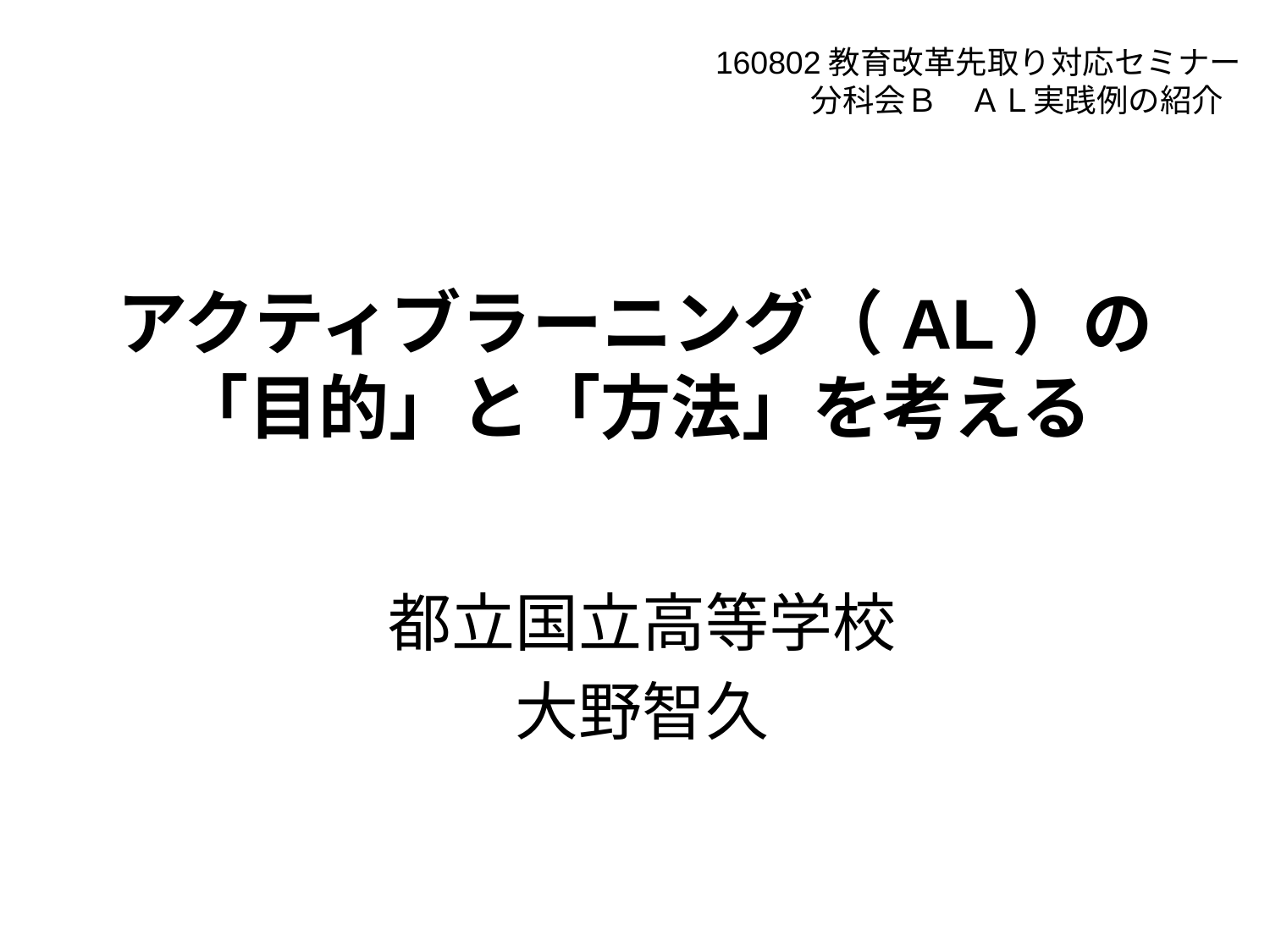

160802教育改革先取り対応セミナー
　　　分科会Ｂ　ＡＬ実践例の紹介
# アクティブラーニング（AL）の 「目的」と「方法」を考える
都立国立高等学校
大野智久